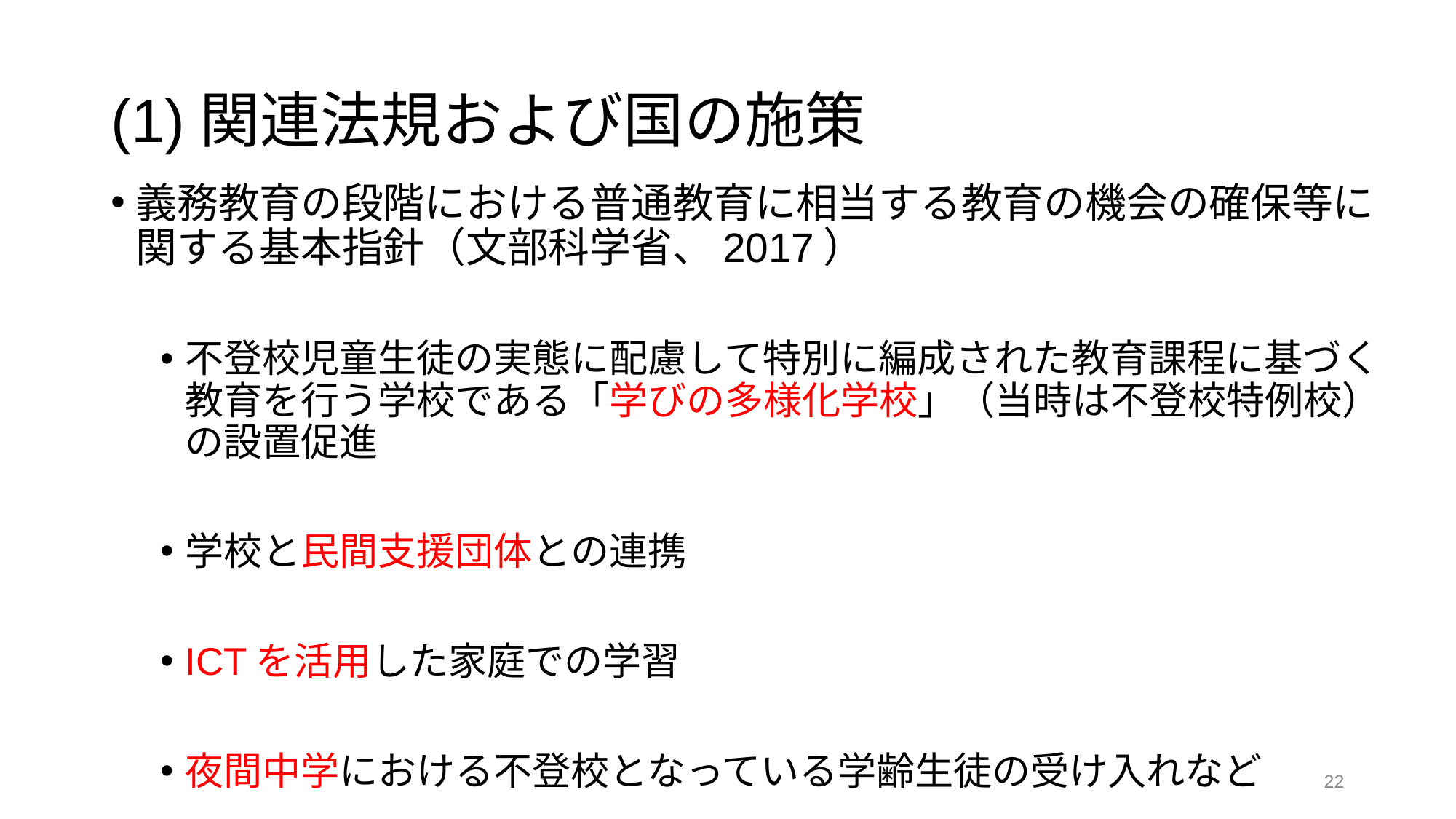

# (1)関連法規および国の施策
義務教育の段階における普通教育に相当する教育の機会の確保等に関する基本指針（文部科学省、2017）

不登校児童生徒の実態に配慮して特別に編成された教育課程に基づく教育を行う学校である「学びの多様化学校」（当時は不登校特例校）の設置促進

学校と民間支援団体との連携

ICTを活用した家庭での学習

夜間中学における不登校となっている学齢生徒の受け入れなど
22